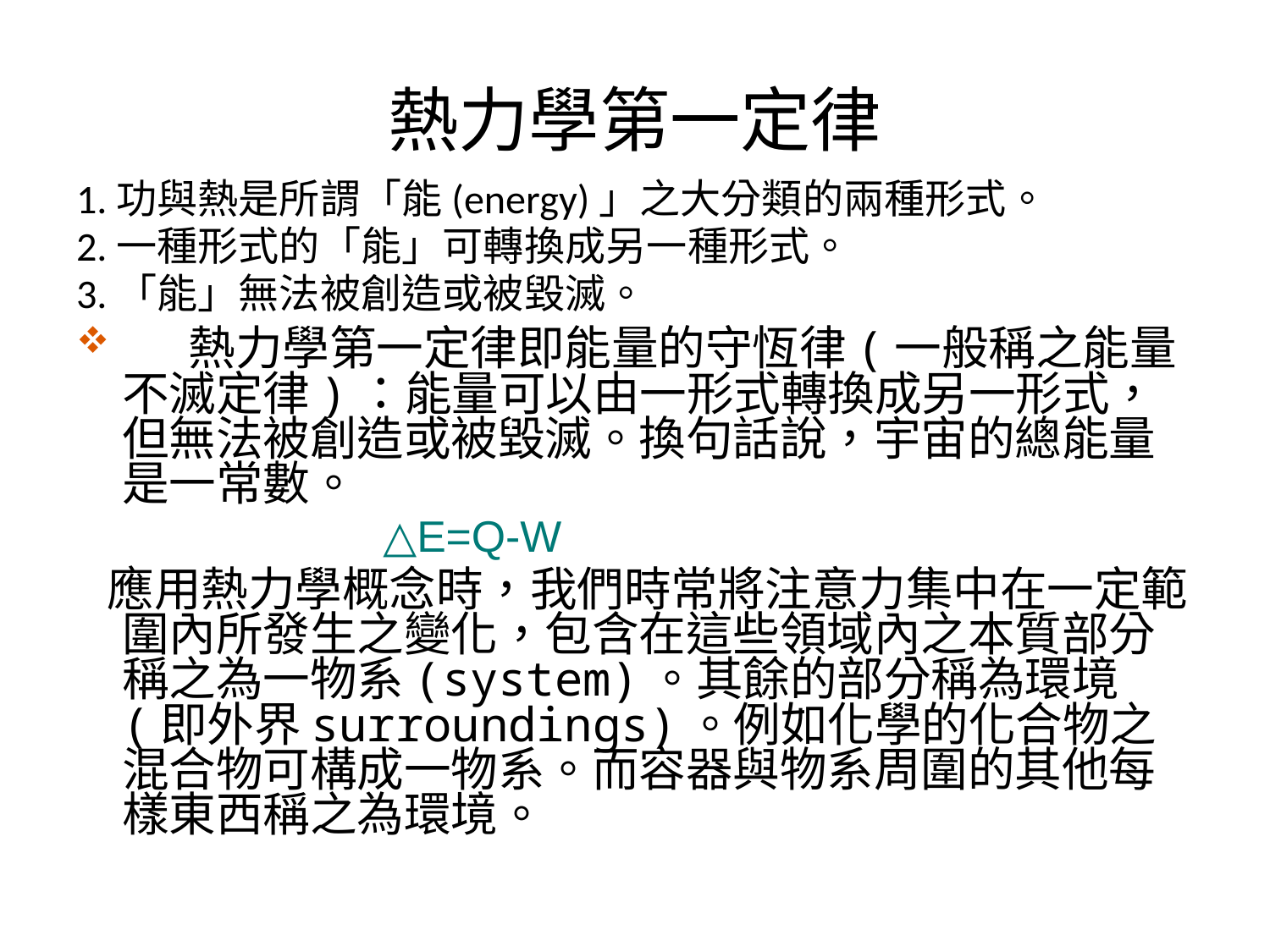

# 熱力學第一定律
1.功與熱是所謂「能(energy)」之大分類的兩種形式。
2.一種形式的「能」可轉換成另一種形式。
3.「能」無法被創造或被毀滅。
     熱力學第一定律即能量的守恆律(一般稱之能量不滅定律)：能量可以由一形式轉換成另一形式，但無法被創造或被毀滅。換句話說，宇宙的總能量是一常數。
                         △E=Q-W
  應用熱力學概念時，我們時常將注意力集中在一定範圍內所發生之變化，包含在這些領域內之本質部分稱之為一物系(system)。其餘的部分稱為環境(即外界surroundings)。例如化學的化合物之混合物可構成一物系。而容器與物系周圍的其他每樣東西稱之為環境。